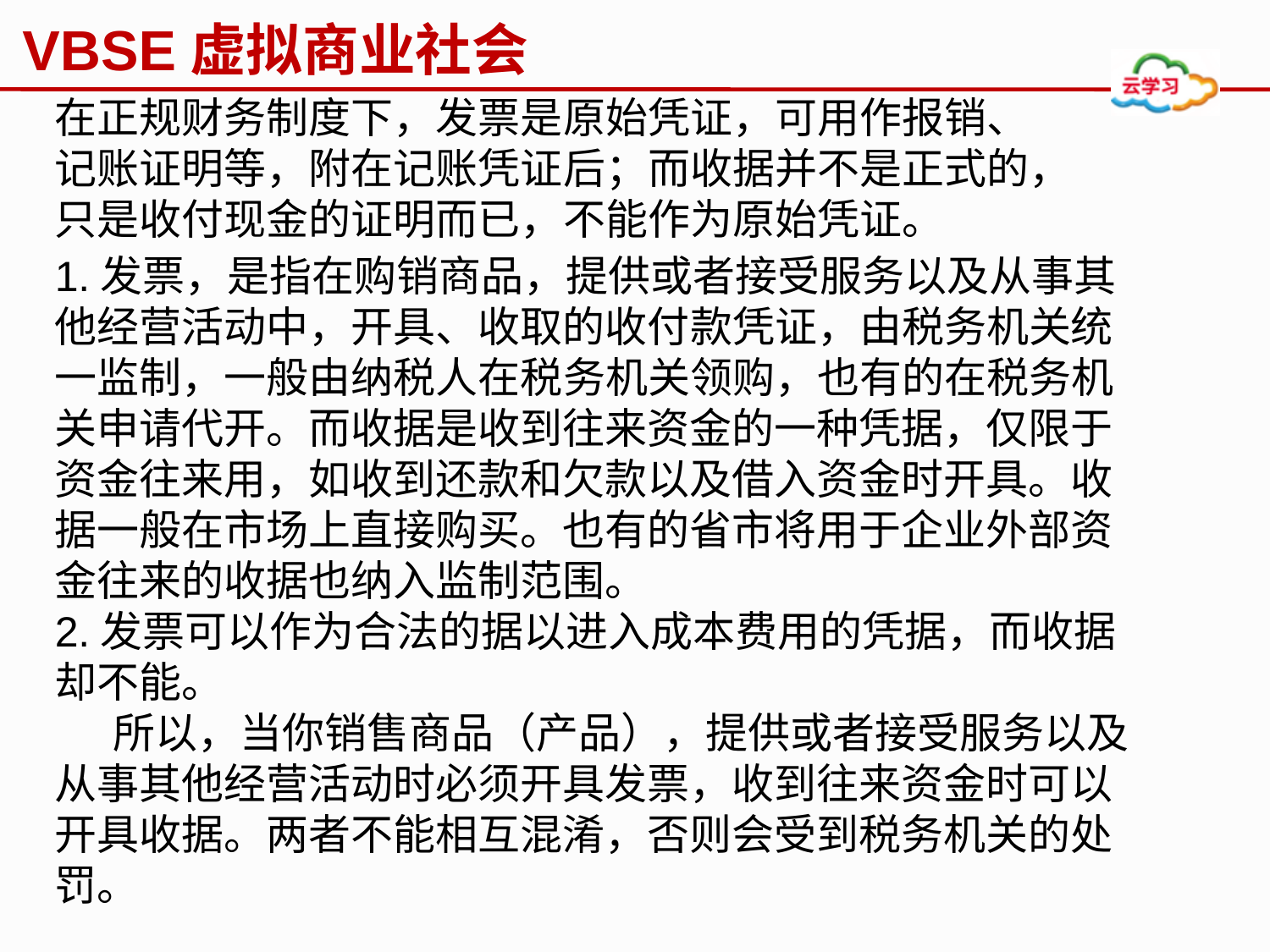

在正规财务制度下，发票是原始凭证，可用作报销、记账证明等，附在记账凭证后；而收据并不是正式的，只是收付现金的证明而已，不能作为原始凭证。
1.发票，是指在购销商品，提供或者接受服务以及从事其他经营活动中，开具、收取的收付款凭证，由税务机关统一监制，一般由纳税人在税务机关领购，也有的在税务机关申请代开。而收据是收到往来资金的一种凭据，仅限于资金往来用，如收到还款和欠款以及借入资金时开具。收据一般在市场上直接购买。也有的省市将用于企业外部资金往来的收据也纳入监制范围。
2.发票可以作为合法的据以进入成本费用的凭据，而收据却不能。
     所以，当你销售商品（产品），提供或者接受服务以及从事其他经营活动时必须开具发票，收到往来资金时可以开具收据。两者不能相互混淆，否则会受到税务机关的处罚。